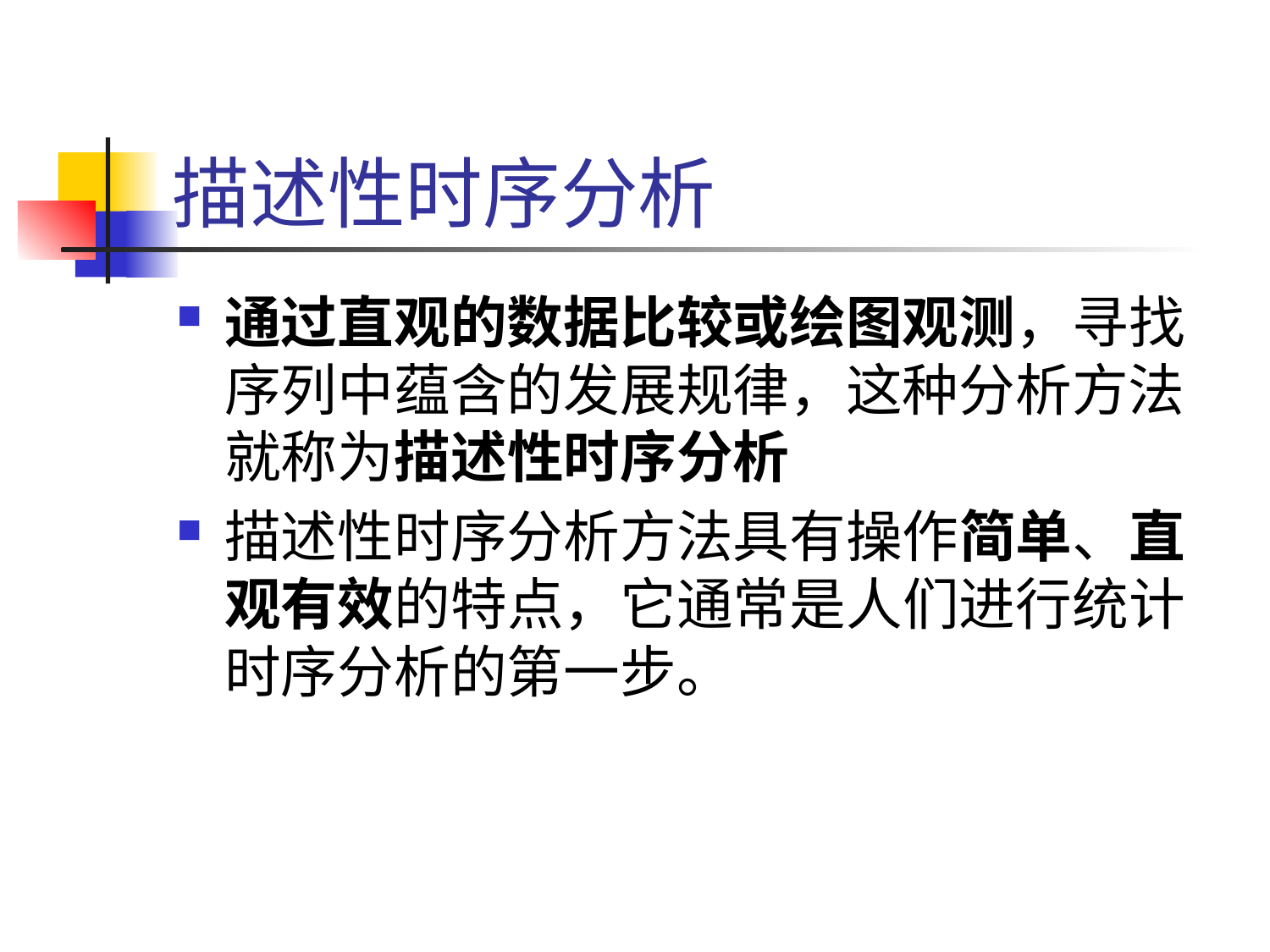

# 描述性时序分析
通过直观的数据比较或绘图观测，寻找序列中蕴含的发展规律，这种分析方法就称为描述性时序分析
描述性时序分析方法具有操作简单、直观有效的特点，它通常是人们进行统计时序分析的第一步。